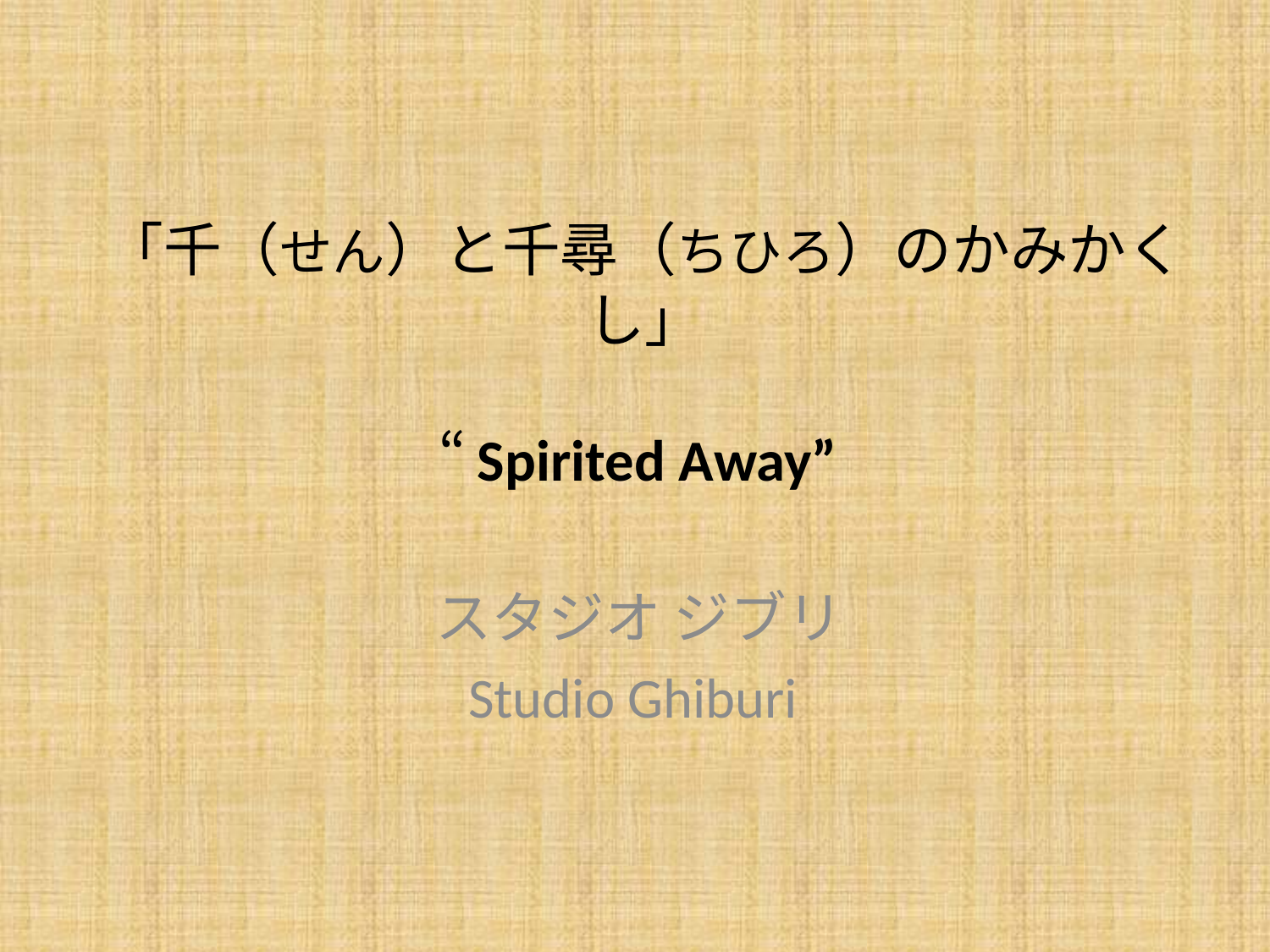

# 「千（せん）と千尋（ちひろ）のかみかくし」 “Spirited Away”
スタジオ ジブリ
Studio Ghiburi